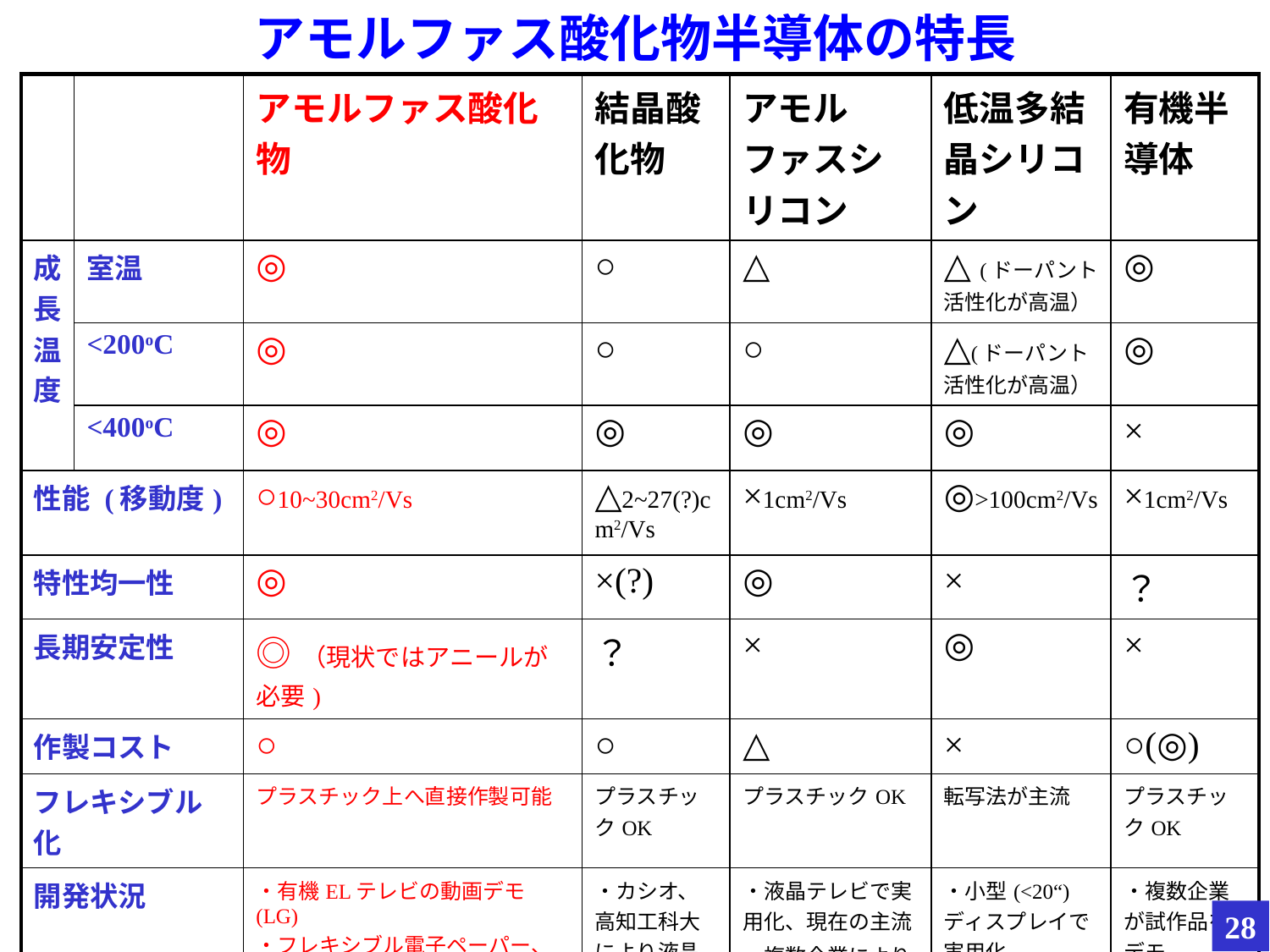

# アモルファス酸化物半導体の特長
|  |  | アモルファス酸化物 | 結晶酸化物 | アモルファスシリコン | 低温多結晶シリコン | 有機半導体 |
| --- | --- | --- | --- | --- | --- | --- |
| 成長温度 | 室温 | ◎ | ○ | △ | △ (ドーパント活性化が高温） | ◎ |
|  | <200oC | ◎ | ○ | ○ | △(ドーパント活性化が高温） | ◎ |
|  | <400oC | ◎ | ◎ | ◎ | ◎ | × |
| 性能 (移動度) |  | ○10~30cm2/Vs | △2~27(?)cm2/Vs | ×1cm2/Vs | ◎>100cm2/Vs | ×1cm2/Vs |
| 特性均一性 |  | ◎ | ×(?) | ◎ | × | ？ |
| 長期安定性 |  | ◎（現状ではアニールが必要) | ？ | × | ◎ | × |
| 作製コスト |  | ○ | ○ | △ | × | ○(◎) |
| フレキシブル化 |  | プラスチック上へ直接作製可能 | プラスチックOK | プラスチックOK | 転写法が主流 | プラスチックOK |
| 開発状況 |  | ・有機ELテレビの動画デモ(LG) ・フレキシブル電子ペーパー、カラー電子ペーパーの試作(凸版印刷) ・5段リング共振器で410kHz発振を実証(キャノン) ・複数企業により長期安定性が実証される | ・カシオ、高知工科大により液晶TVが試作 | ・液晶テレビで実用化、現在の主流 ・複数企業により有機ELディスプレイが試作 | ・小型(<20“)ディスプレイで実用化 ・ソニーが11“有機ELテレビの年内量産をアナウンス | ・複数企業が試作品をデモ |
28